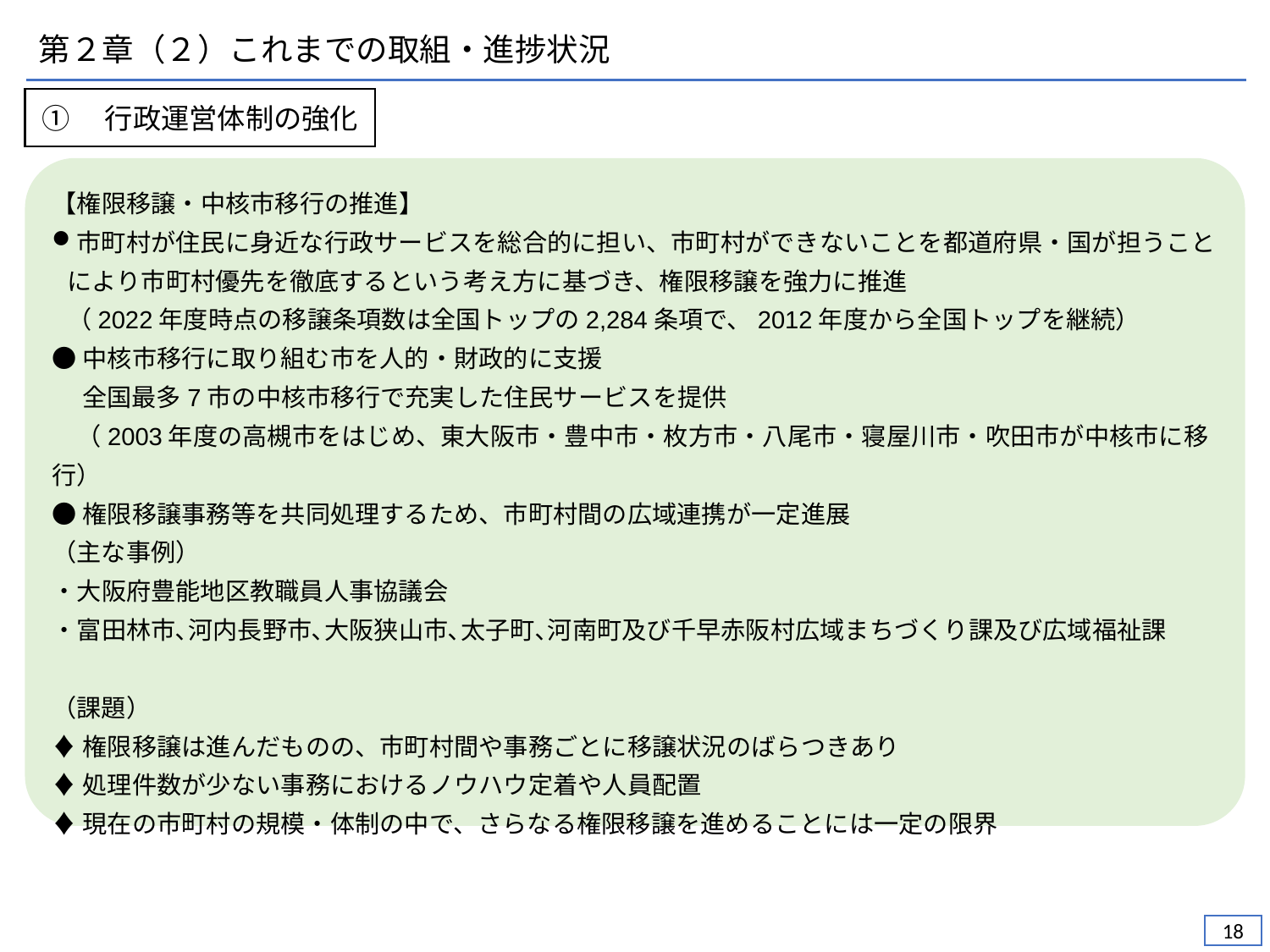

第２章（２）これまでの取組・進捗状況
①　行政運営体制の強化
【権限移譲・中核市移行の推進】
市町村が住民に身近な行政サービスを総合的に担い、市町村ができないことを都道府県・国が担うことにより市町村優先を徹底するという考え方に基づき、権限移譲を強力に推進
（2022年度時点の移譲条項数は全国トップの2,284条項で、2012年度から全国トップを継続）
●中核市移行に取り組む市を人的・財政的に支援
　 全国最多7市の中核市移行で充実した住民サービスを提供
　（2003年度の高槻市をはじめ、東大阪市・豊中市・枚方市・八尾市・寝屋川市・吹田市が中核市に移行）
●権限移譲事務等を共同処理するため、市町村間の広域連携が⼀定進展
（主な事例）
・⼤阪府豊能地区教職員⼈事協議会
・富⽥林市､河内⻑野市､⼤阪狭⼭市､太⼦町､河南町及び千早⾚阪村広域まちづくり課及び広域福祉課

（課題）
♦権限移譲は進んだものの、市町村間や事務ごとに移譲状況のばらつきあり
♦処理件数が少ない事務におけるノウハウ定着や人員配置
♦現在の市町村の規模・体制の中で、さらなる権限移譲を進めることには一定の限界
18